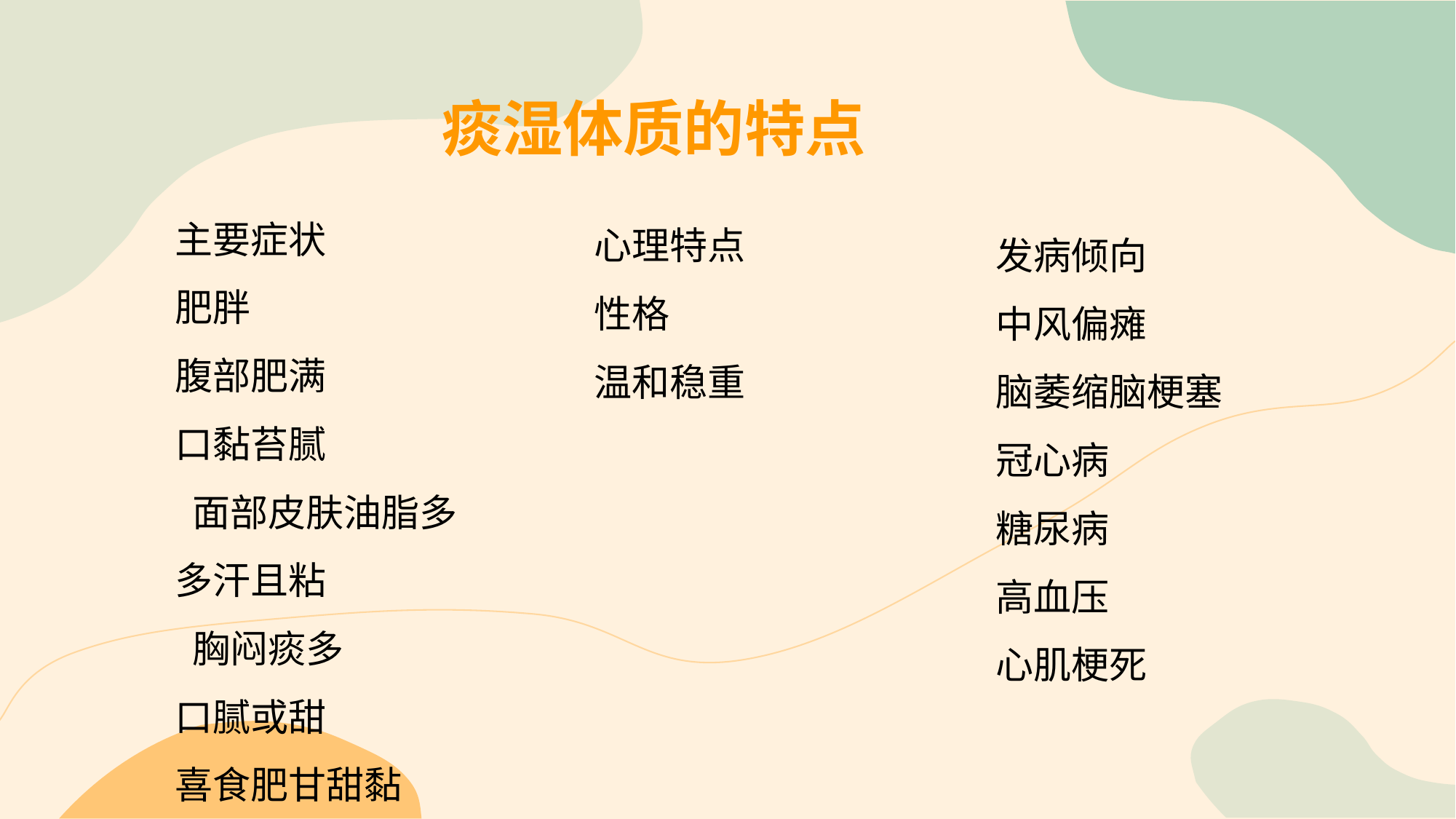

痰湿体质的特点
主要症状
肥胖
腹部肥满
口黏苔腻
 面部皮肤油脂多
多汗且粘
 胸闷痰多
口腻或甜
喜食肥甘甜黏

心理特点
性格
温和稳重

发病倾向
中风偏瘫
脑萎缩脑梗塞
冠心病
糖尿病
高血压
心肌梗死